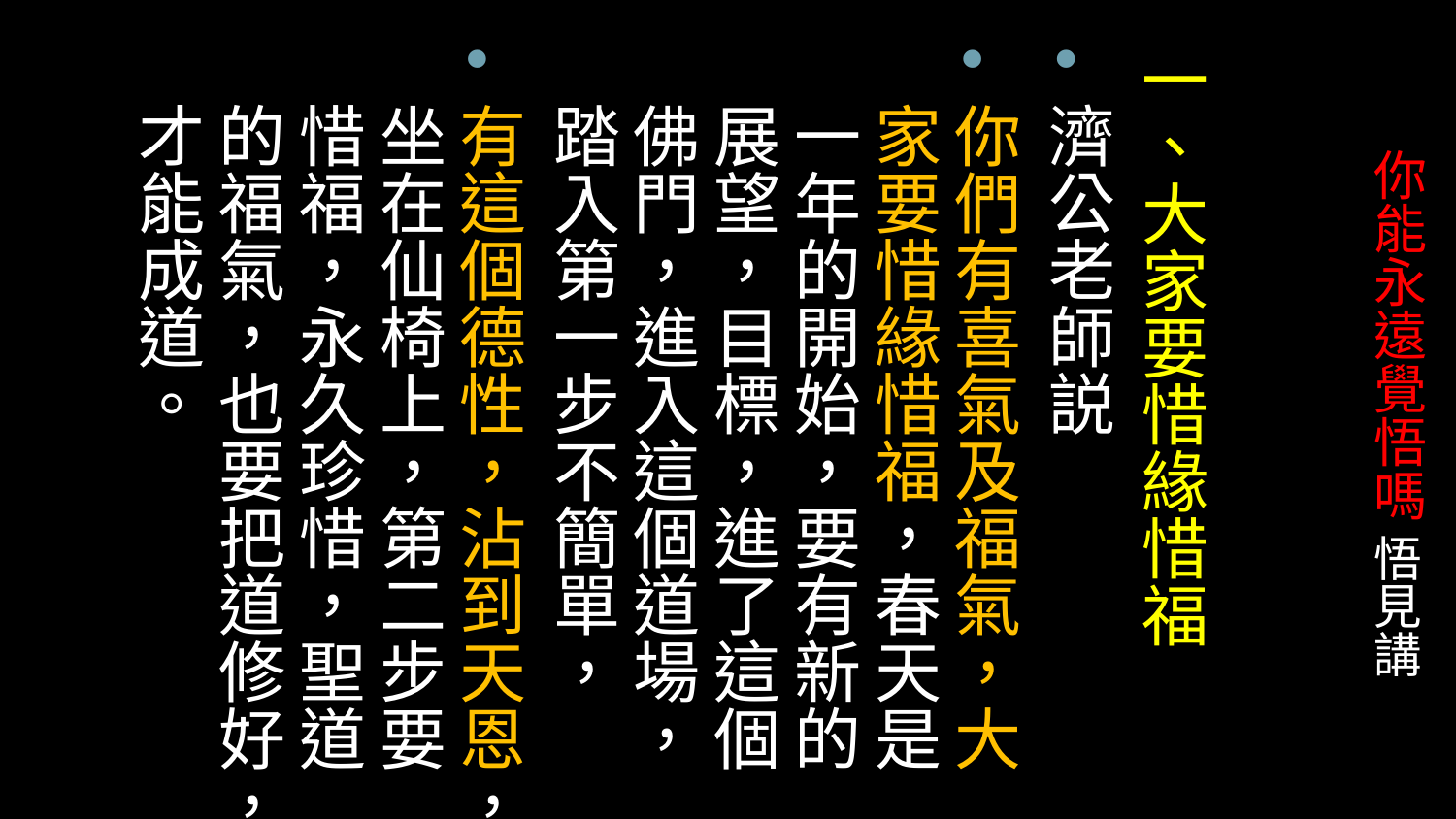

一、大家要惜緣惜福
濟公老師説
你們有喜氣及福氣，大家要惜緣惜福，春天是一年的開始，要有新的展望，目標，進了這個佛門，進入這個道場，踏入第一步不簡單，
有這個德性，沾到天恩，坐在仙椅上，第二步要惜福，永久珍惜，聖道的福氣，也要把道修好，才能成道。

# 你能永遠覺悟嗎 悟見講